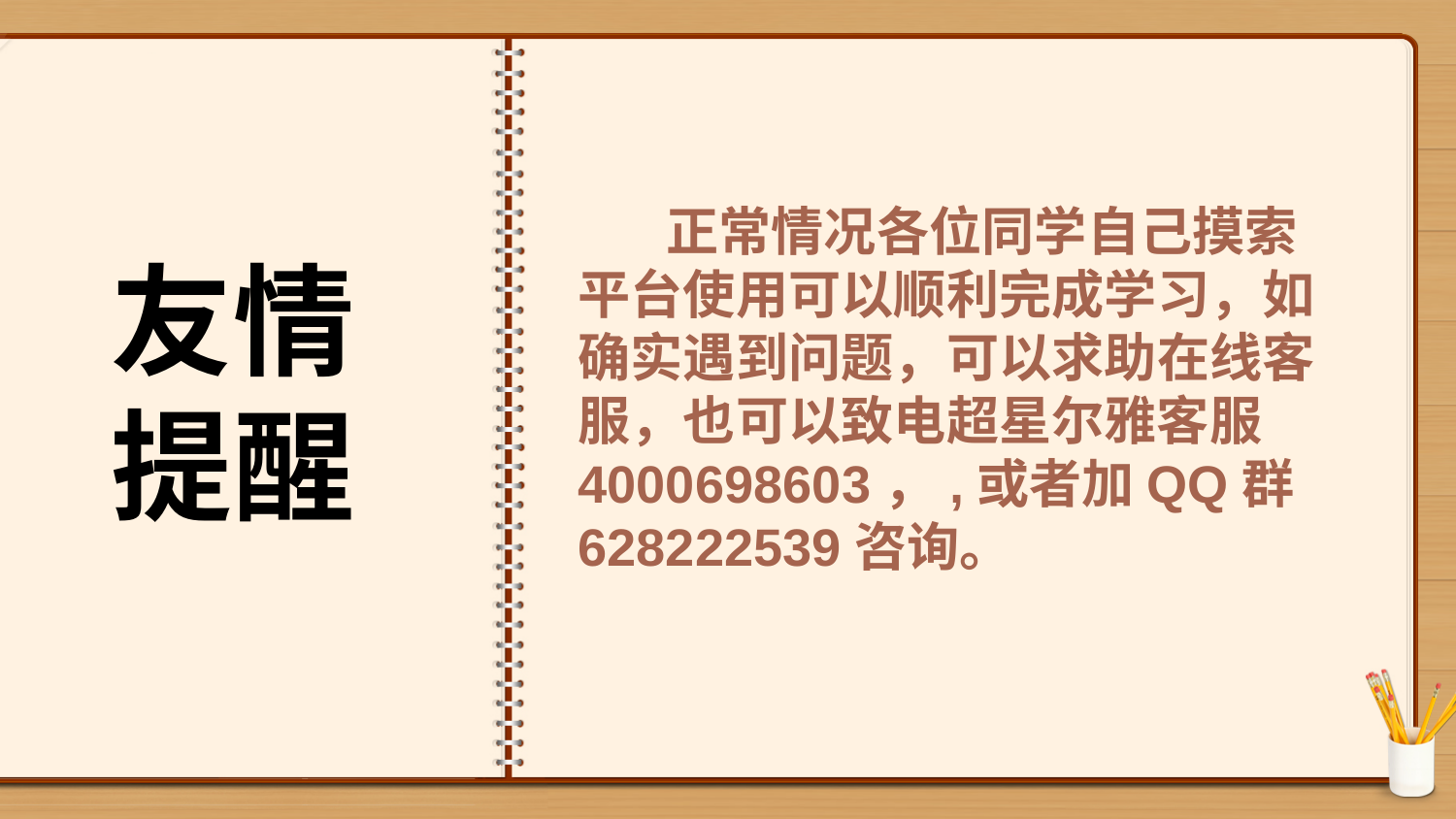

正常情况各位同学自己摸索平台使用可以顺利完成学习，如确实遇到问题，可以求助在线客服，也可以致电超星尔雅客服4000698603，,或者加QQ群628222539咨询。
友情
提醒